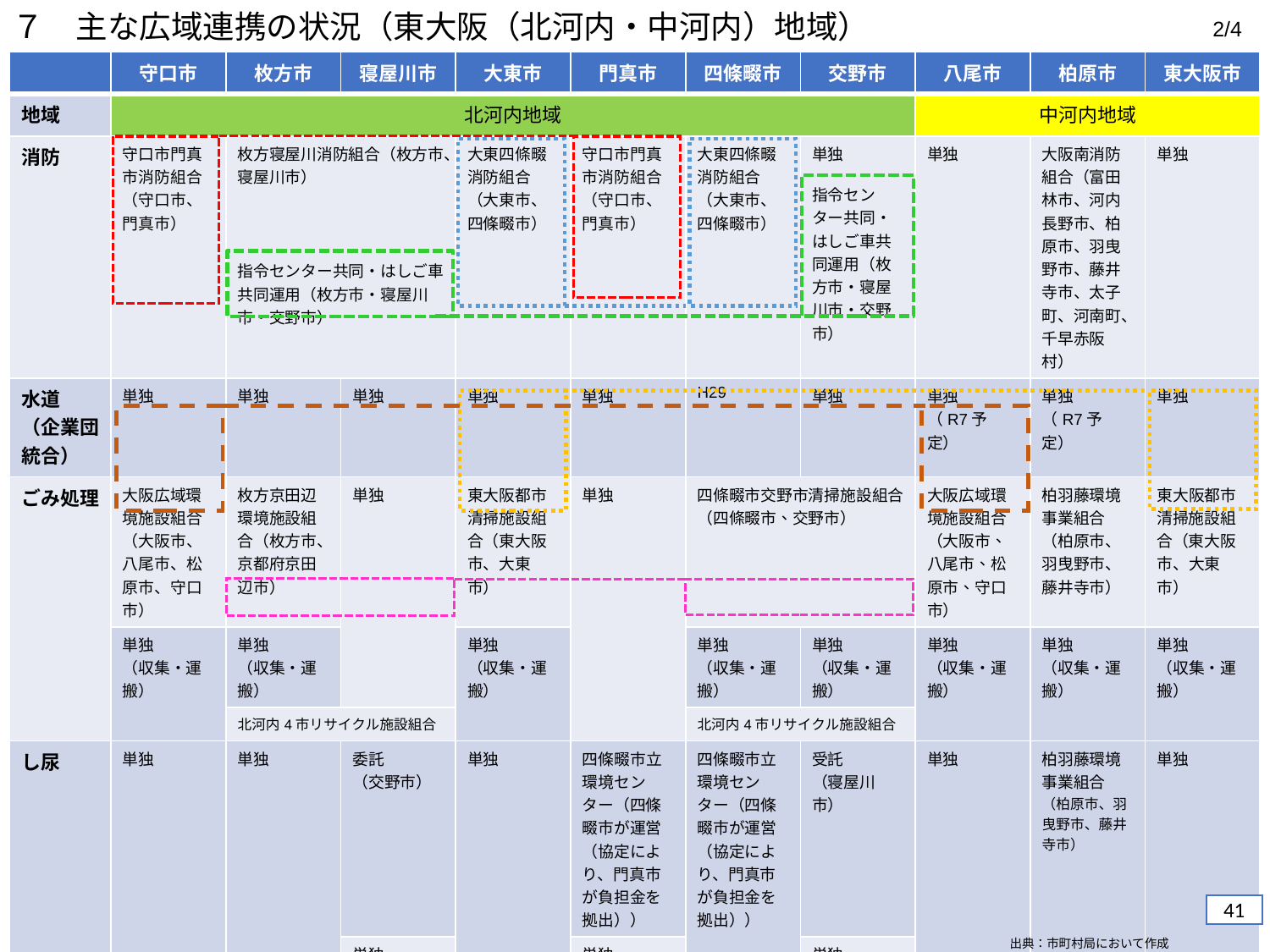

2/4
７　主な広域連携の状況（東大阪（北河内・中河内）地域）
|  | 守口市 | 枚方市 | 寝屋川市 | 大東市 | 門真市 | 四條畷市 | 交野市 | 八尾市 | 柏原市 | 東大阪市 |
| --- | --- | --- | --- | --- | --- | --- | --- | --- | --- | --- |
| 地域 | 北河内地域 |  |  |  |  |  |  | 中河内地域 |  |  |
| 消防 | 守口市門真市消防組合（守口市、門真市） | 枚方寝屋川消防組合（枚方市、寝屋川市） 指令センター共同・はしご車共同運用（枚方市・寝屋川市・交野市） |  | 大東四條畷消防組合（大東市、四條畷市） | 守口市門真市消防組合（守口市、門真市） | 大東四條畷消防組合（大東市、四條畷市） | 単独 指令センター共同・はしご車共同運用（枚方市・寝屋川市・交野市） | 単独 | 大阪南消防組合（富田林市、河内長野市、柏原市、羽曳野市、藤井寺市、太子町、河南町、千早赤阪村） | 単独 |
| 水道 （企業団統合） | 単独 | 単独 | 単独 | 単独 | 単独 | H29 | 単独 | 単独 （R7予定） | 単独 （R7予定） | 単独 |
| ごみ処理 | 大阪広域環境施設組合（大阪市、八尾市、松原市、守口市） | 枚方京田辺環境施設組合（枚方市、京都府京田辺市） | 単独 | 東大阪都市清掃施設組合（東大阪市、大東市） | 単独 | 四條畷市交野市清掃施設組合（四條畷市、交野市） |  | 大阪広域環境施設組合（大阪市、八尾市、松原市、守口市） | 柏羽藤環境事業組合（柏原市、羽曳野市、藤井寺市） | 東大阪都市清掃施設組合（東大阪市、大東市） |
|  | 単独 （収集・運搬） | 単独 （収集・運搬） |  | 単独 （収集・運搬） |  | 単独 （収集・運搬） | 単独 （収集・運搬） | 単独 （収集・運搬） | 単独 （収集・運搬） | 単独 （収集・運搬） |
|  |  | 北河内4市リサイクル施設組合 |  |  |  | 北河内4市リサイクル施設組合 |  |  |  |  |
| し尿 | 単独 | 単独 | 委託 （交野市） | 単独 | 四條畷市立環境センター（四條畷市が運営（協定により、門真市が負担金を拠出）） | 四條畷市立環境センター（四條畷市が運営（協定により、門真市が負担金を拠出）） | 受託 （寝屋川市） | 単独 | 柏羽藤環境事業組合（柏原市、羽曳野市、藤井寺市） | 単独 |
|  |  |  | 単独 （収集・運搬） |  | 単独 （収集・運搬） |  | 単独 （収集・運搬） |  |  |  |
| 小児診療 | 北河内こども夜間救急センター（協議会を設置し運営、各団体が負担金を拠出） | 単独 | 単独 |  |  |  |  | 輪番で対応 | ー | 単独 |
| 休日診療 | 単独 | 単独 | 単独 | 単独 | 単独 | 単独 | 単独 | 単独 | ー | 単独 |

41
出典：市町村局において作成